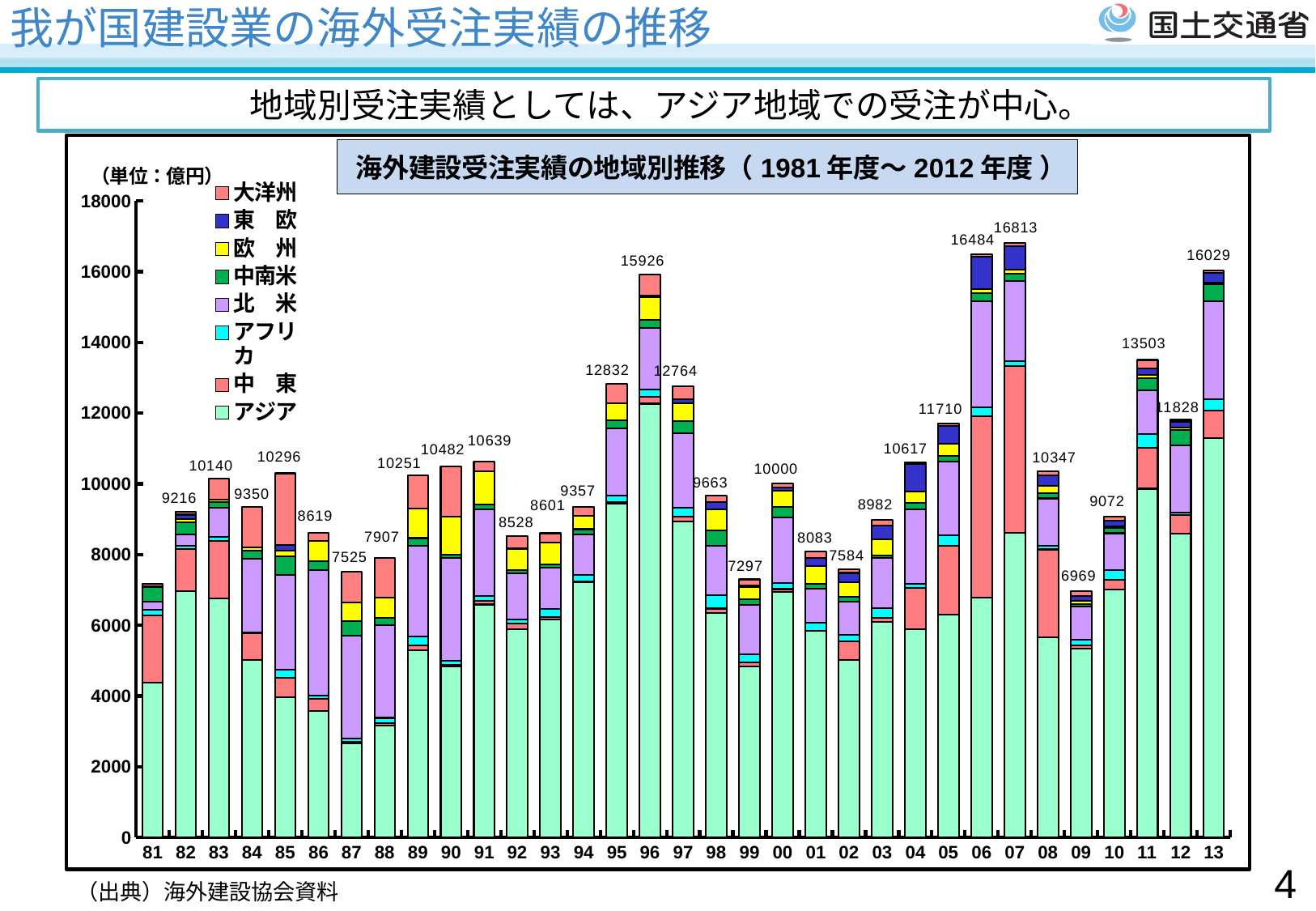

# 我が国建設業の海外受注実績の推移
　地域別受注実績としては、アジア地域での受注が中心。

### Chart:  海外建設受注実績の地域別推移（1981年度～2012年度 ）

| Category | アジア | 中　東 | アフリカ | 北　米 | 中南米 | 欧　州 | 東　欧 | 大洋州 |
|---|---|---|---|---|---|---|---|---|
| 81 | 4374.0 | 1910.0 | 165.0 | 218.0 | 406.0 | 29.0 | 1.0 | 62.0 |
| 82 | 6964.0 | 1183.0 | 96.0 | 333.0 | 335.0 | 82.0 | 136.0 | 87.0 |
| 83 | 6757.0 | 1633.0 | 107.0 | 832.0 | 147.0 | 72.0 | 0.0 | 592.0 |
| 84 | 5017.0 | 757.0 | 34.0 | 2071.0 | 224.0 | 96.0 | 0.0 | 1151.0 |
| 85 | 3962.0 | 553.0 | 228.0 | 2685.0 | 516.0 | 168.0 | 163.0 | 2021.0 |
| 86 | 3569.0 | 356.0 | 82.0 | 3563.0 | 249.0 | 559.0 | 0.0 | 241.0 |
| 87 | 2653.0 | 51.0 | 84.0 | 2917.0 | 420.0 | 514.0 | 0.0 | 886.0 |
| 88 | 3167.0 | 73.0 | 141.0 | 2633.0 | 198.0 | 564.0 | 0.0 | 1131.0 |
| 89 | 5304.0 | 129.0 | 250.0 | 2574.0 | 208.0 | 839.0 | 0.0 | 947.0 |
| 90 | 4841.0 | 32.0 | 123.0 | 2899.0 | 95.0 | 1076.0 | 0.0 | 1416.0 |
| 91 | 6588.0 | 103.0 | 129.0 | 2466.0 | 121.0 | 954.0 | 1.0 | 277.0 |
| 92 | 5894.0 | 150.0 | 110.0 | 1315.0 | 89.0 | 604.0 | 13.0 | 353.0 |
| 93 | 6156.0 | 73.0 | 226.0 | 1170.0 | 99.0 | 615.0 | 9.0 | 253.0 |
| 94 | 7213.0 | 27.0 | 184.0 | 1137.0 | 156.0 | 375.0 | 2.0 | 263.0 |
| 95 | 9443.0 | 53.0 | 166.0 | 1905.0 | 229.0 | 489.0 | 4.0 | 543.0 |
| 96 | 12267.0 | 184.0 | 206.0 | 1754.0 | 231.0 | 648.0 | 34.0 | 602.0 |
| 97 | 8924.0 | 154.0 | 237.0 | 2120.0 | 349.0 | 490.0 | 123.0 | 367.0 |
| 98 | 6346.0 | 127.0 | 378.0 | 1403.0 | 436.0 | 598.0 | 205.0 | 170.0 |
| 99 | 4835.0 | 107.0 | 244.0 | 1381.0 | 175.0 | 335.0 | 39.0 | 181.0 |
| 00 | 6947.0 | 75.0 | 182.0 | 1842.0 | 293.0 | 477.0 | 77.0 | 107.0 |
| 01 | 5836.0 | 13.0 | 214.0 | 968.0 | 139.0 | 512.0 | 224.0 | 177.0 |
| 02 | 5018.0 | 534.0 | 183.0 | 933.0 | 144.0 | 414.0 | 255.0 | 103.0 |
| 03 | 6106.0 | 109.0 | 269.0 | 1417.0 | 62.0 | 475.0 | 390.0 | 154.0 |
| 04 | 5885.0 | 1170.0 | 113.0 | 2100.0 | 202.0 | 316.0 | 765.0 | 66.0 |
| 05 | 6304.0 | 1943.0 | 297.0 | 2093.0 | 160.0 | 333.0 | 505.0 | 75.0 |
| 06 | 6772.0 | 5144.0 | 243.0 | 2994.0 | 237.0 | 126.0 | 917.0 | 51.0 |
| 07 | 8616.0 | 4727.0 | 117.0 | 2273.0 | 201.0 | 122.0 | 661.0 | 96.0 |
| 08 | 5653.0 | 2492.0 | 107.0 | 1336.0 | 148.0 | 199.0 | 302.0 | 110.0 |
| 09 | 5344.0 | 89.0 | 148.0 | 954.0 | 68.0 | 87.0 | 146.0 | 133.0 |
| 10 | 7008.0 | 269.0 | 293.0 | 1031.0 | 159.0 | 33.0 | 171.0 | 108.0 |
| 11 | 9863.0 | 1164.0 | 376.0 | 1243.0 | 338.0 | 98.0 | 176.0 | 245.0 |
| 12 | 8590.0 | 528.0 | 70.0 | 1909.0 | 424.0 | 81.0 | 160.0 | 66.0 |
| 13 | 11301.0 | 762.0 | 327.0 | 2780.0 | 476.0 | 50.0 | 273.0 | 59.0 |
4
（出典）海外建設協会資料